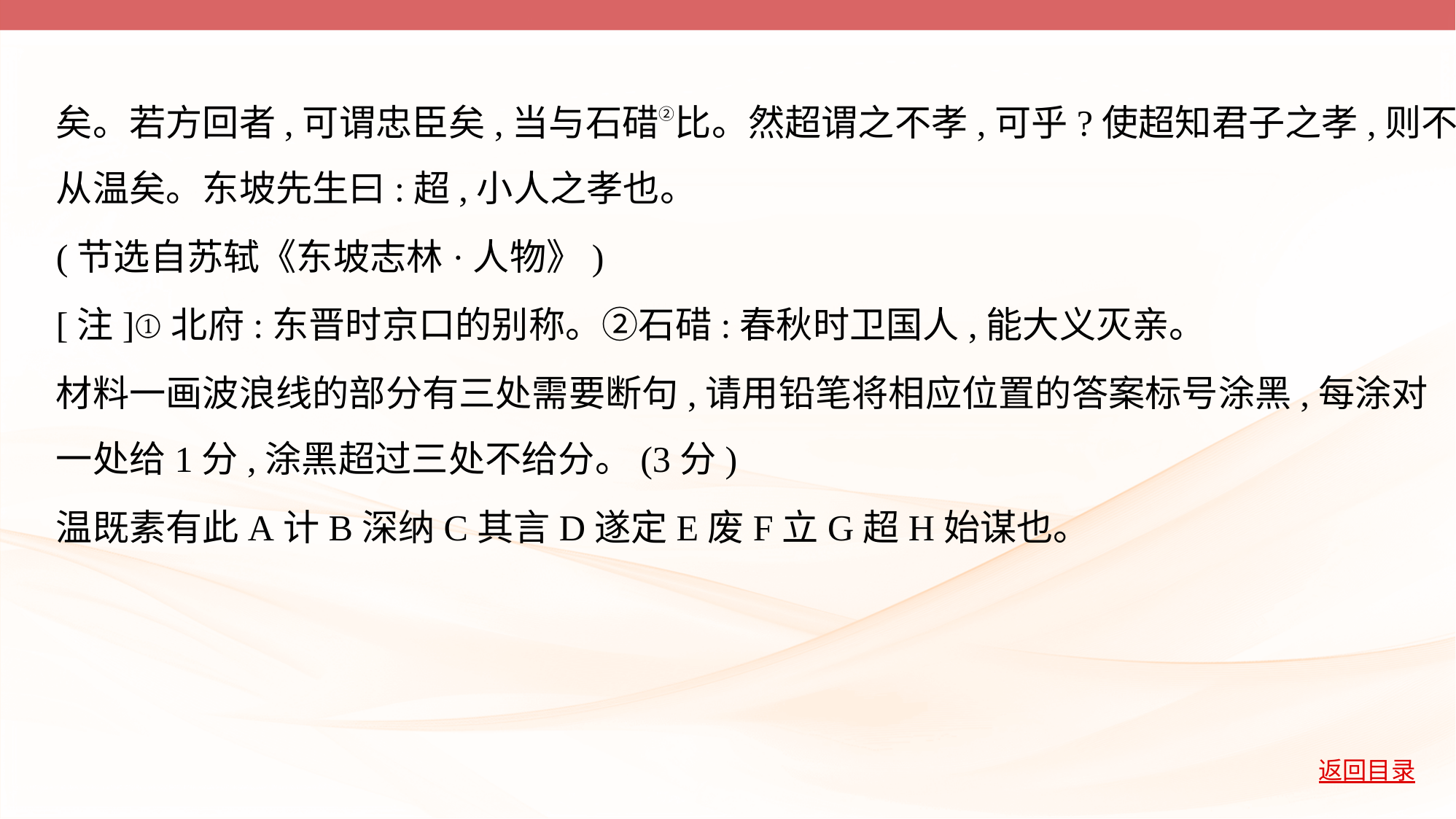

矣。若方回者,可谓忠臣矣,当与石碏②比。然超谓之不孝,可乎?使超知君子之孝,则不
从温矣。东坡先生曰:超,小人之孝也。
(节选自苏轼《东坡志林·人物》)
[注]①北府:东晋时京口的别称。②石碏:春秋时卫国人,能大义灭亲。
材料一画波浪线的部分有三处需要断句,请用铅笔将相应位置的答案标号涂黑,每涂对
一处给1分,涂黑超过三处不给分。(3分)
温既素有此A计B深纳C其言D遂定E废F立G超H始谋也。